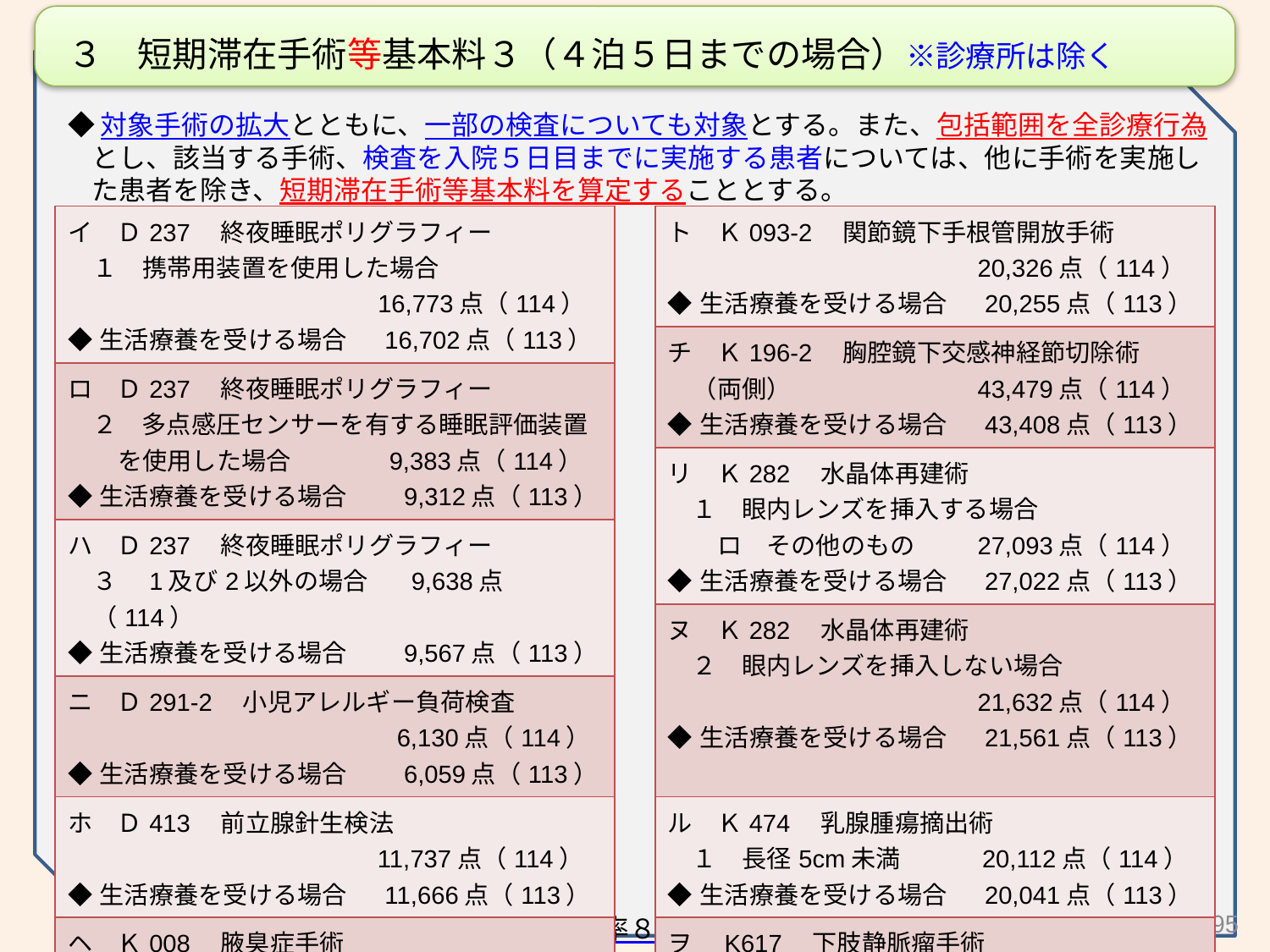

３　短期滞在手術等基本料３（４泊５日までの場合）※診療所は除く
◆対象手術の拡大とともに、一部の検査についても対象とする。また、包括範囲を全診療行為とし、該当する手術、検査を入院５日目までに実施する患者については、他に手術を実施した患者を除き、短期滞在手術等基本料を算定することとする。

※（　）内は消費税率８％への引き上げ対応分

| イ　Ｄ237　終夜睡眠ポリグラフィー １　携帯用装置を使用した場合 　　　　　　　　　　　 16,773点（114） ◆生活療養を受ける場合 　16,702点（113） |
| --- |
| ロ　Ｄ237　終夜睡眠ポリグラフィー 　２　多点感圧センサーを有する睡眠評価装置を使用した場合　　　 9,383点（114） ◆生活療養を受ける場合　　9,312点（113） |
| ハ　Ｄ237　終夜睡眠ポリグラフィー 　３　1及び2以外の場合　 9,638点（114） ◆生活療養を受ける場合　　9,567点（113） |
| ニ　Ｄ291-2　小児アレルギー負荷検査 　　　　　　　　　　　　　6,130点（114） ◆生活療養を受ける場合　　6,059点（113） |
| ホ　Ｄ413　前立腺針生検法 　　　　　　　　　　　　 11,737点（114） ◆生活療養を受ける場合　 11,666点（113） |
| ヘ　Ｋ008　腋臭症手術 ２　皮膚有毛部切除術　 17,485点（114） ◆生活療養を受ける場合　 17,414点（113） |
| ト　Ｋ093-2　関節鏡下手根管開放手術 　　　　　　　　　　　　 20,326点（114） ◆生活療養を受ける場合　 20,255点（113） |
| --- |
| チ　Ｋ196-2　胸腔鏡下交感神経節切除術 　（両側）　　　　　　　 43,479点（114） ◆生活療養を受ける場合　 43,408点（113） |
| リ　Ｋ282　水晶体再建術 　１　眼内レンズを挿入する場合 　　ロ　その他のもの　　 27,093点（114） ◆生活療養を受ける場合 　27,022点（113） |
| ヌ　Ｋ282　水晶体再建術 　２　眼内レンズを挿入しない場合 　　　　　　　　　　　　 21,632点（114） ◆生活療養を受ける場合　 21,561点（113） |
| ル　Ｋ474　乳腺腫瘍摘出術 　１　長径5cm未満　　　20,112点（114） ◆生活療養を受ける場合　 20,041点（113） |
| ヲ　K617　下肢静脈瘤手術 　１　抜去切除術　　　　 27,311点（114） ◆生活療養を受ける場合　 27,240点（113） |
95